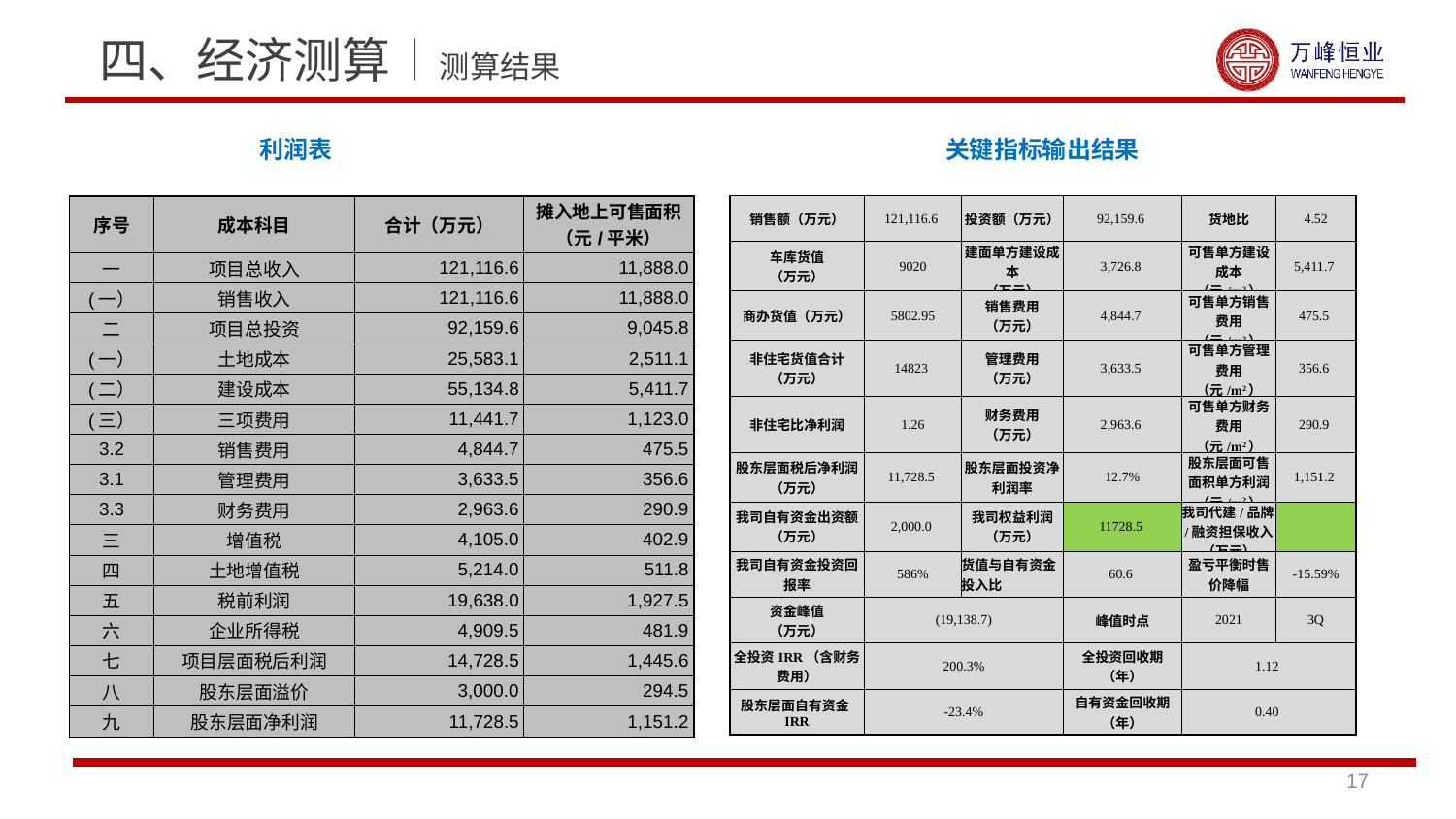

四、经济测算︱测算结果
利润表
关键指标输出结果
| 销售额（万元） | 121,116.6 | 投资额（万元） | 92,159.6 | 货地比 | 4.52 |
| --- | --- | --- | --- | --- | --- |
| 车库货值 （万元） | 9020 | 建面单方建设成本 （万元） | 3,726.8 | 可售单方建设成本 （元/m2） | 5,411.7 |
| 商办货值（万元） | 5802.95 | 销售费用 （万元） | 4,844.7 | 可售单方销售费用 （元/m2） | 475.5 |
| 非住宅货值合计 （万元） | 14823 | 管理费用 （万元） | 3,633.5 | 可售单方管理费用 （元/m2） | 356.6 |
| 非住宅比净利润 | 1.26 | 财务费用 （万元） | 2,963.6 | 可售单方财务费用 （元/m2） | 290.9 |
| 股东层面税后净利润（万元） | 11,728.5 | 股东层面投资净利润率 | 12.7% | 股东层面可售面积单方利润（元/m2） | 1,151.2 |
| 我司自有资金出资额（万元） | 2,000.0 | 我司权益利润（万元） | 11728.5 | 我司代建/品牌/融资担保收入（万元） |  |
| 我司自有资金投资回报率 | 586% | 货值与自有资金投入比 | 60.6 | 盈亏平衡时售价降幅 | -15.59% |
| 资金峰值 （万元） | (19,138.7) |  | 峰值时点 | 2021 | 3Q |
| 全投资IRR（含财务费用） | 200.3% |  | 全投资回收期（年） | 1.12 |  |
| 股东层面自有资金IRR | -23.4% |  | 自有资金回收期（年） | 0.40 |  |
| 序号 | 成本科目 | 合计（万元） | 摊入地上可售面积（元/平米） |
| --- | --- | --- | --- |
| 一 | 项目总收入 | 121,116.6 | 11,888.0 |
| (一） | 销售收入 | 121,116.6 | 11,888.0 |
| 二 | 项目总投资 | 92,159.6 | 9,045.8 |
| (一） | 土地成本 | 25,583.1 | 2,511.1 |
| (二） | 建设成本 | 55,134.8 | 5,411.7 |
| (三） | 三项费用 | 11,441.7 | 1,123.0 |
| 3.2 | 销售费用 | 4,844.7 | 475.5 |
| 3.1 | 管理费用 | 3,633.5 | 356.6 |
| 3.3 | 财务费用 | 2,963.6 | 290.9 |
| 三 | 增值税 | 4,105.0 | 402.9 |
| 四 | 土地增值税 | 5,214.0 | 511.8 |
| 五 | 税前利润 | 19,638.0 | 1,927.5 |
| 六 | 企业所得税 | 4,909.5 | 481.9 |
| 七 | 项目层面税后利润 | 14,728.5 | 1,445.6 |
| 八 | 股东层面溢价 | 3,000.0 | 294.5 |
| 九 | 股东层面净利润 | 11,728.5 | 1,151.2 |